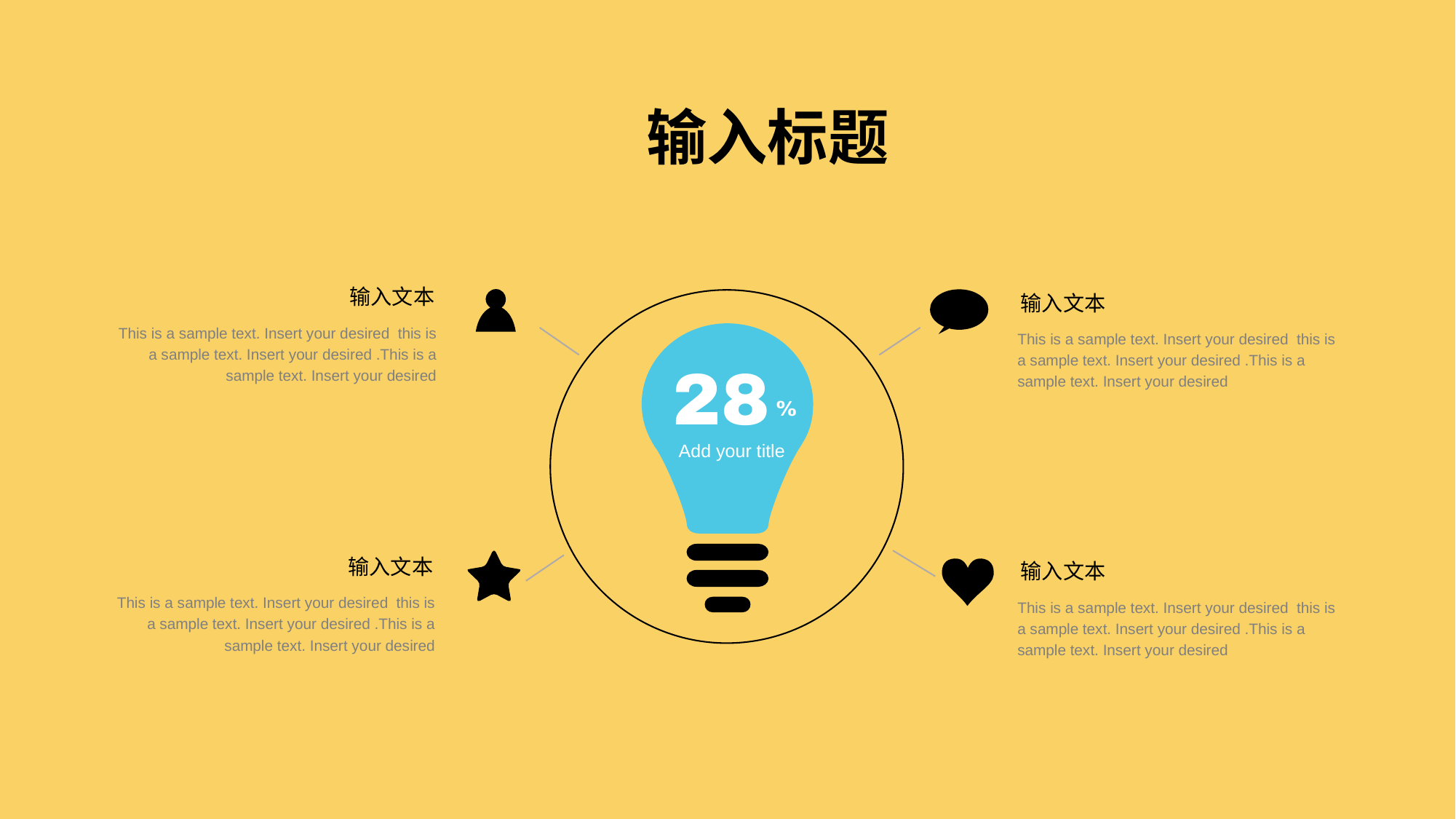

输入标题
输入文本
This is a sample text. Insert your desired  this is a sample text. Insert your desired .This is a sample text. Insert your desired
输入文本
This is a sample text. Insert your desired  this is a sample text. Insert your desired .This is a sample text. Insert your desired

28
%
Add your title

输入文本
This is a sample text. Insert your desired  this is a sample text. Insert your desired .This is a sample text. Insert your desired

输入文本
This is a sample text. Insert your desired  this is a sample text. Insert your desired .This is a sample text. Insert your desired